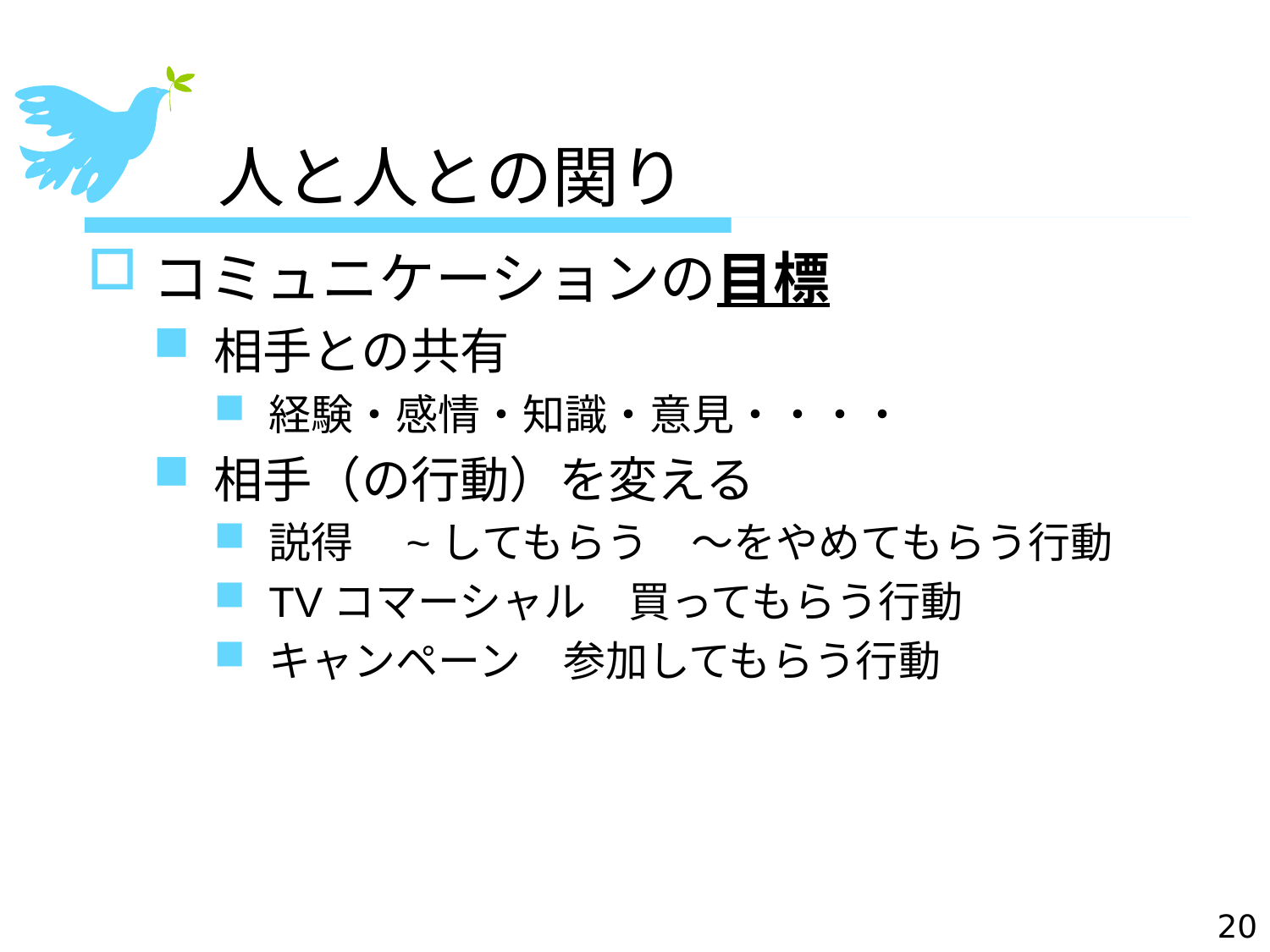

# 人と人との関り
コミュニケーションの目標
相手との共有
経験・感情・知識・意見・・・・
相手（の行動）を変える
説得　~してもらう　～をやめてもらう行動
TVコマーシャル　買ってもらう行動
キャンペーン　参加してもらう行動

20